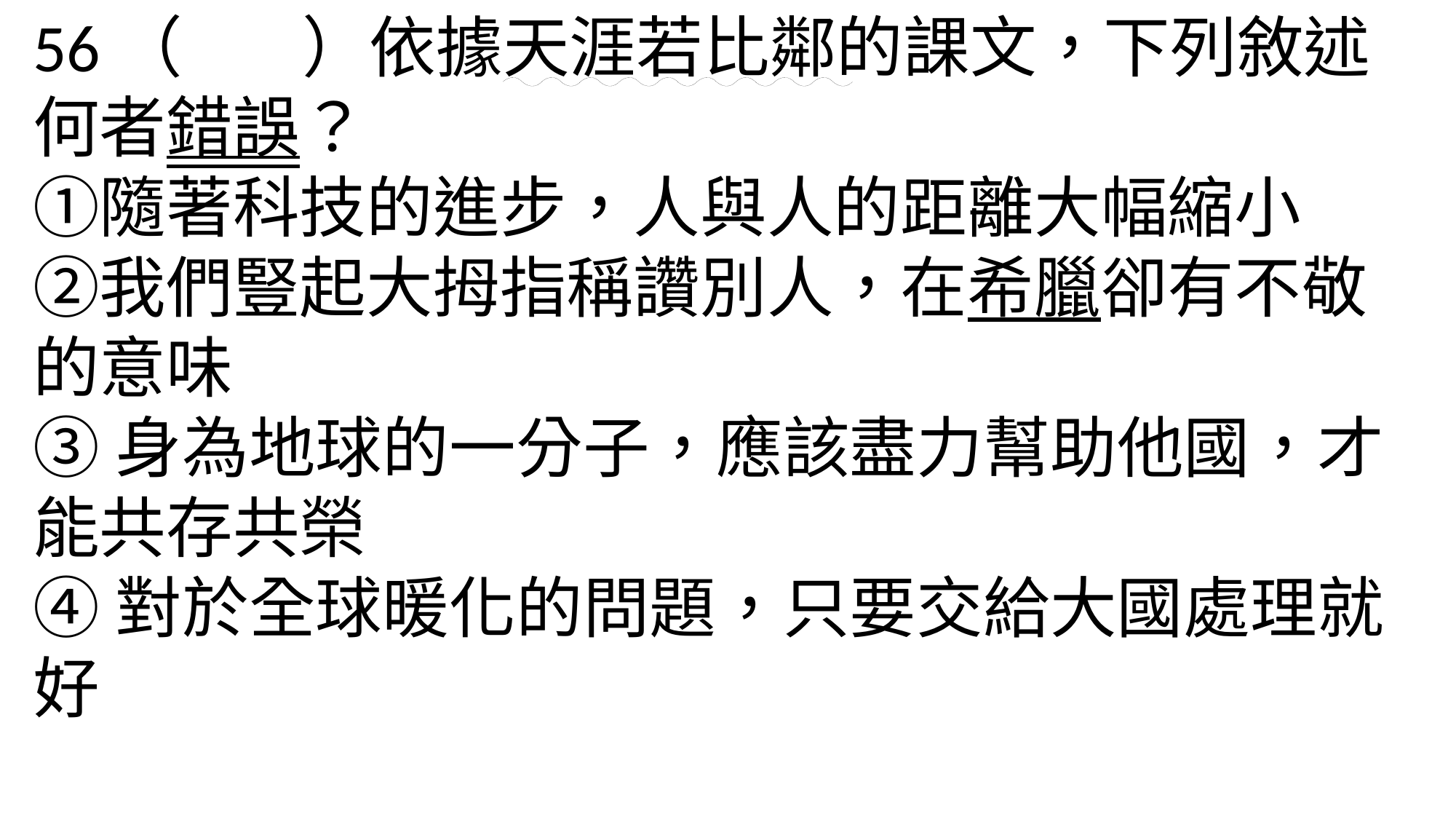

56（        ）依據天涯若比鄰的課文，下列敘述何者錯誤？　
①隨著科技的進步，人與人的距離大幅縮小　②我們豎起大拇指稱讚別人，在希臘卻有不敬的意味
③身為地球的一分子，應該盡力幫助他國，才能共存共榮
④對於全球暖化的問題，只要交給大國處理就好